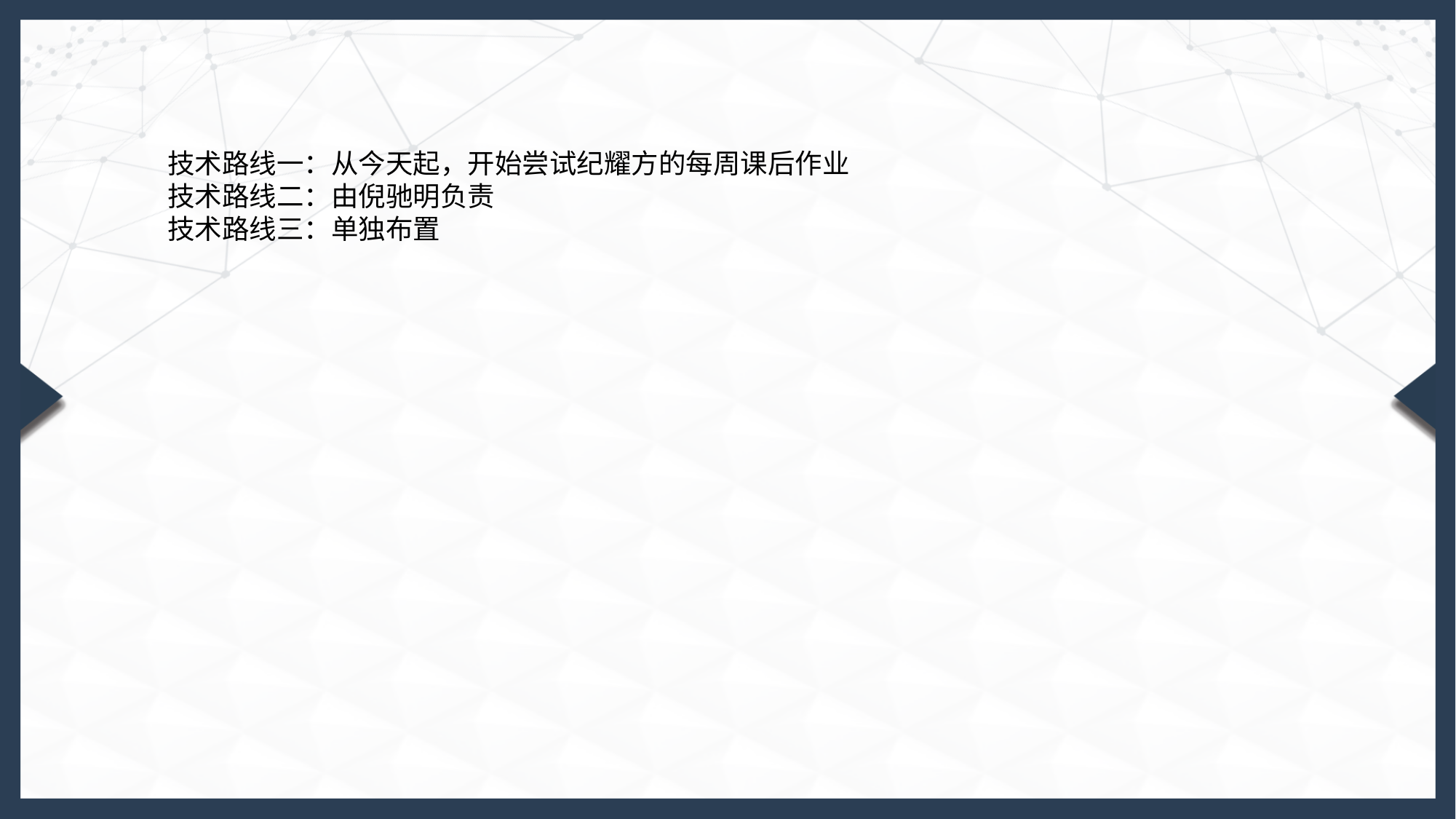

技术路线一：从今天起，开始尝试纪耀方的每周课后作业
技术路线二：由倪驰明负责
技术路线三：单独布置